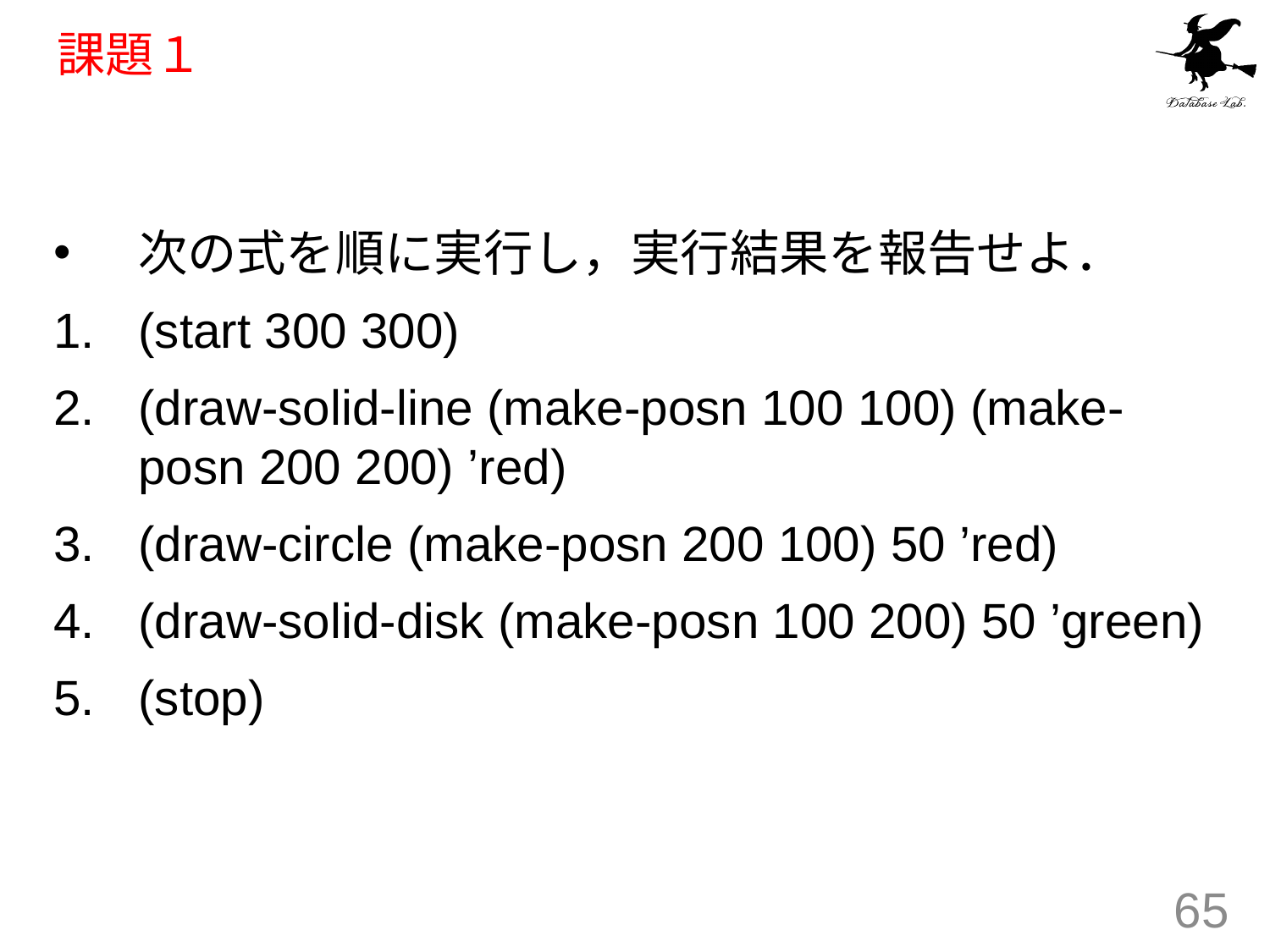

# 課題１
次の式を順に実行し，実行結果を報告せよ．
(start 300 300)
(draw-solid-line (make-posn 100 100) (make-posn 200 200) ’red)
(draw-circle (make-posn 200 100) 50 ’red)
(draw-solid-disk (make-posn 100 200) 50 ’green)
(stop)
65